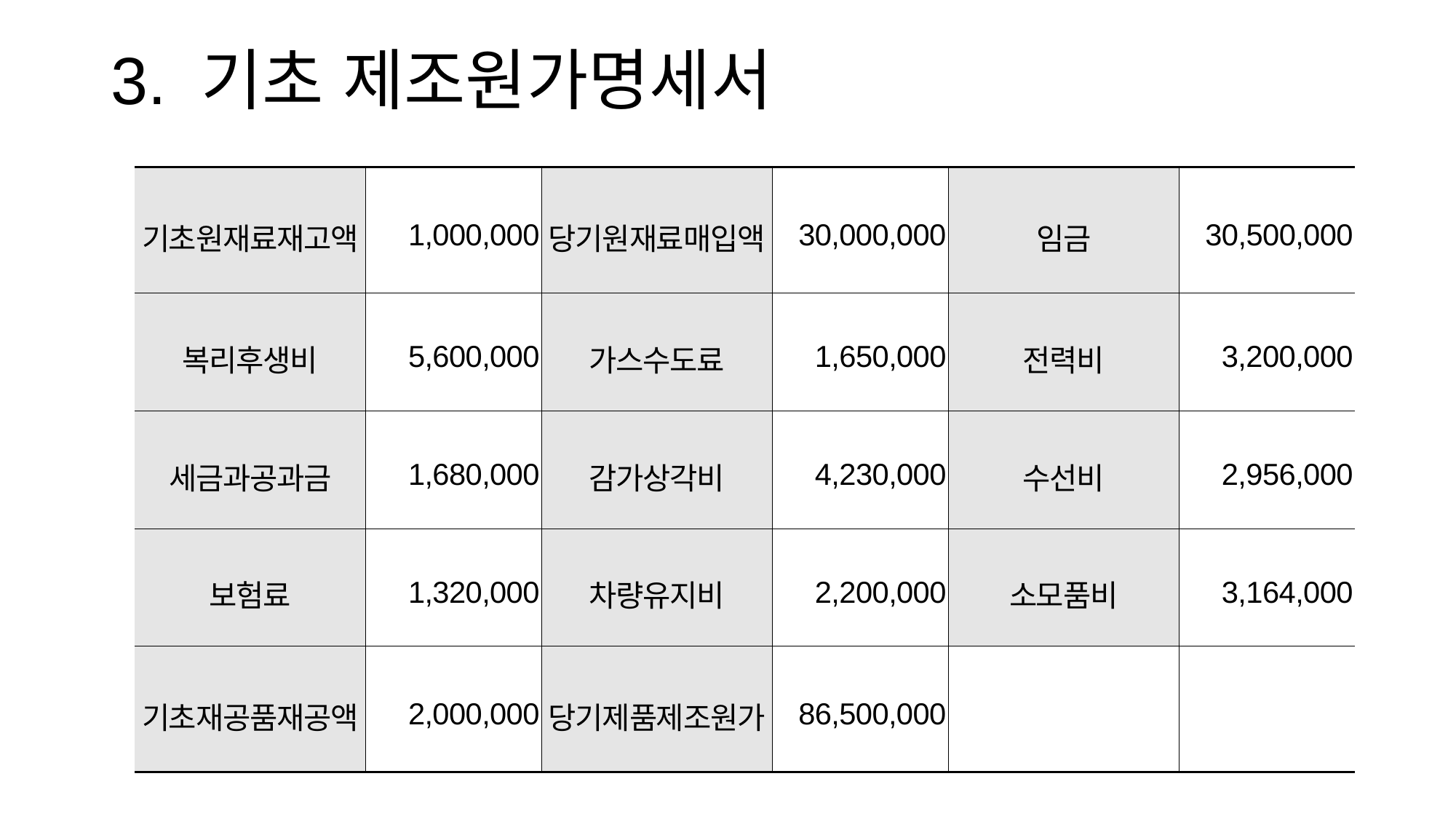

# 3. 기초 제조원가명세서
| 기초원재료재고액 | 1,000,000 | 당기원재료매입액 | 30,000,000 | 임금 | 30,500,000 |
| --- | --- | --- | --- | --- | --- |
| 복리후생비 | 5,600,000 | 가스수도료 | 1,650,000 | 전력비 | 3,200,000 |
| 세금과공과금 | 1,680,000 | 감가상각비 | 4,230,000 | 수선비 | 2,956,000 |
| 보험료 | 1,320,000 | 차량유지비 | 2,200,000 | 소모품비 | 3,164,000 |
| 기초재공품재공액 | 2,000,000 | 당기제품제조원가 | 86,500,000 |  |  |